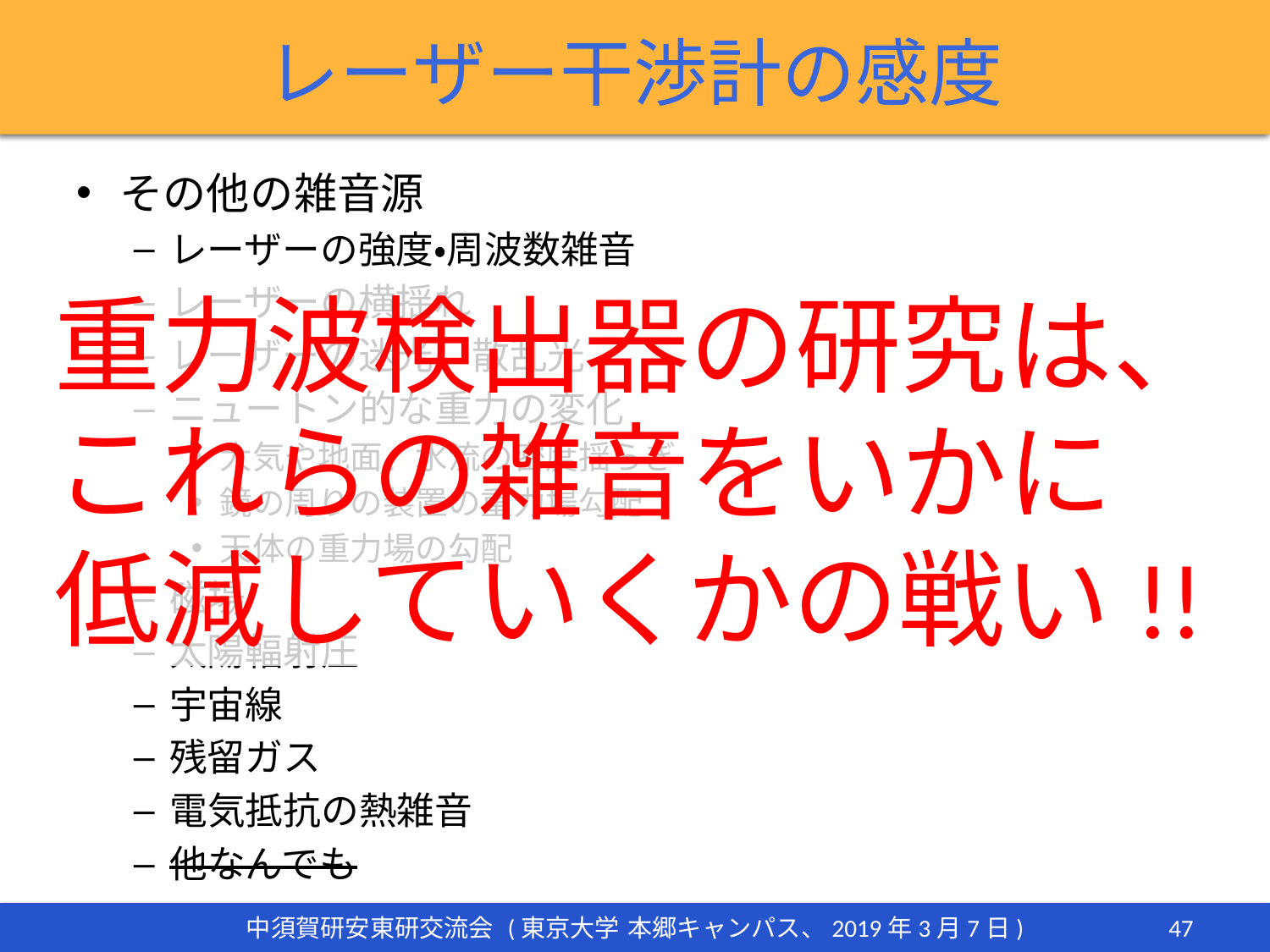

# レーザー干渉計の感度
その他の雑音源
レーザーの強度・周波数雑音
レーザーの横揺れ
レーザーの迷光、散乱光
ニュートン的な重力の変化
大気や地面、水流の密度揺らぎ
鏡の周りの装置の重力場勾配
天体の重力場の勾配
磁場
太陽輻射圧
宇宙線
残留ガス
電気抵抗の熱雑音
他なんでも
重力波検出器の研究は、
これらの雑音をいかに
低減していくかの戦い!!
47
中須賀研安東研交流会 (東京大学 本郷キャンパス、2019年3月7日)